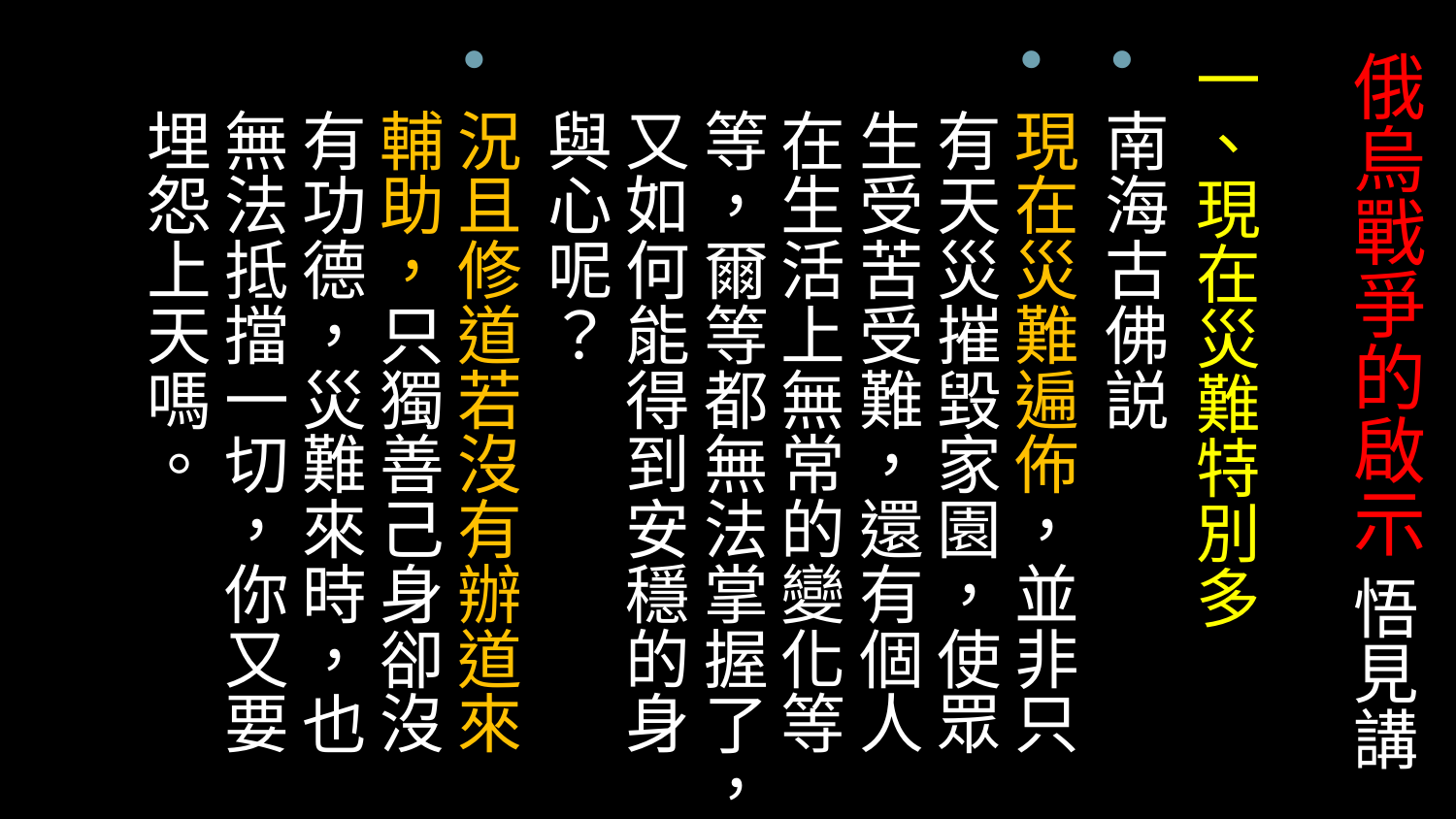

一、現在災難特別多
南海古佛説
現在災難遍佈，並非只有天災摧毀家園，使眾生受苦受難，還有個人在生活上無常的變化等等，爾等都無法掌握了，又如何能得到安穩的身與心呢？
況且修道若沒有辦道來輔助，只獨善己身卻沒有功德，災難來時，也無法抵擋一切，你又要埋怨上天嗎。

# 俄烏戰爭的啟示 悟見講